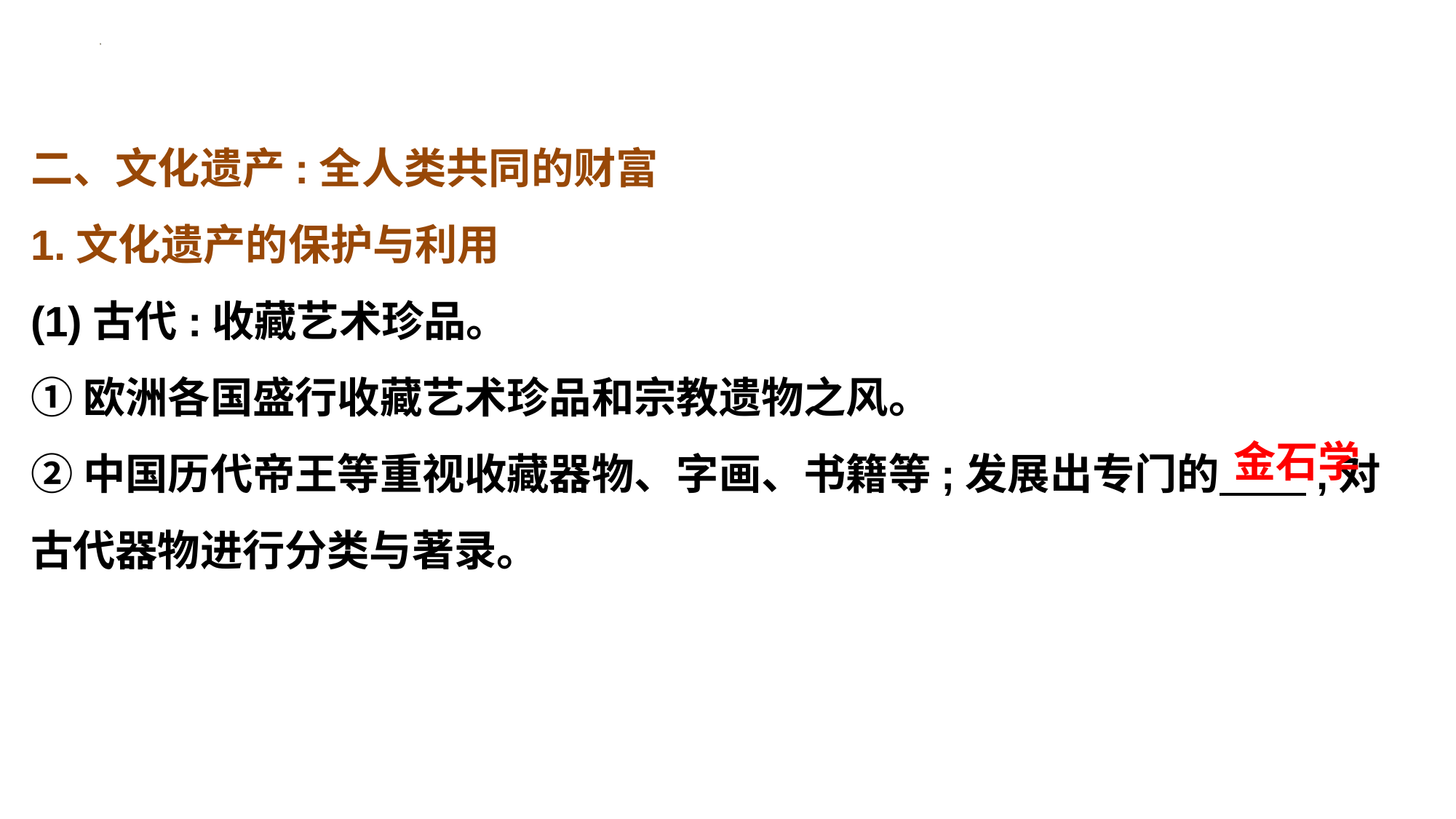

二、文化遗产:全人类共同的财富
1.文化遗产的保护与利用
(1)古代:收藏艺术珍品。
①欧洲各国盛行收藏艺术珍品和宗教遗物之风。
②中国历代帝王等重视收藏器物、字画、书籍等;发展出专门的         ,对古代器物进行分类与著录。
金石学